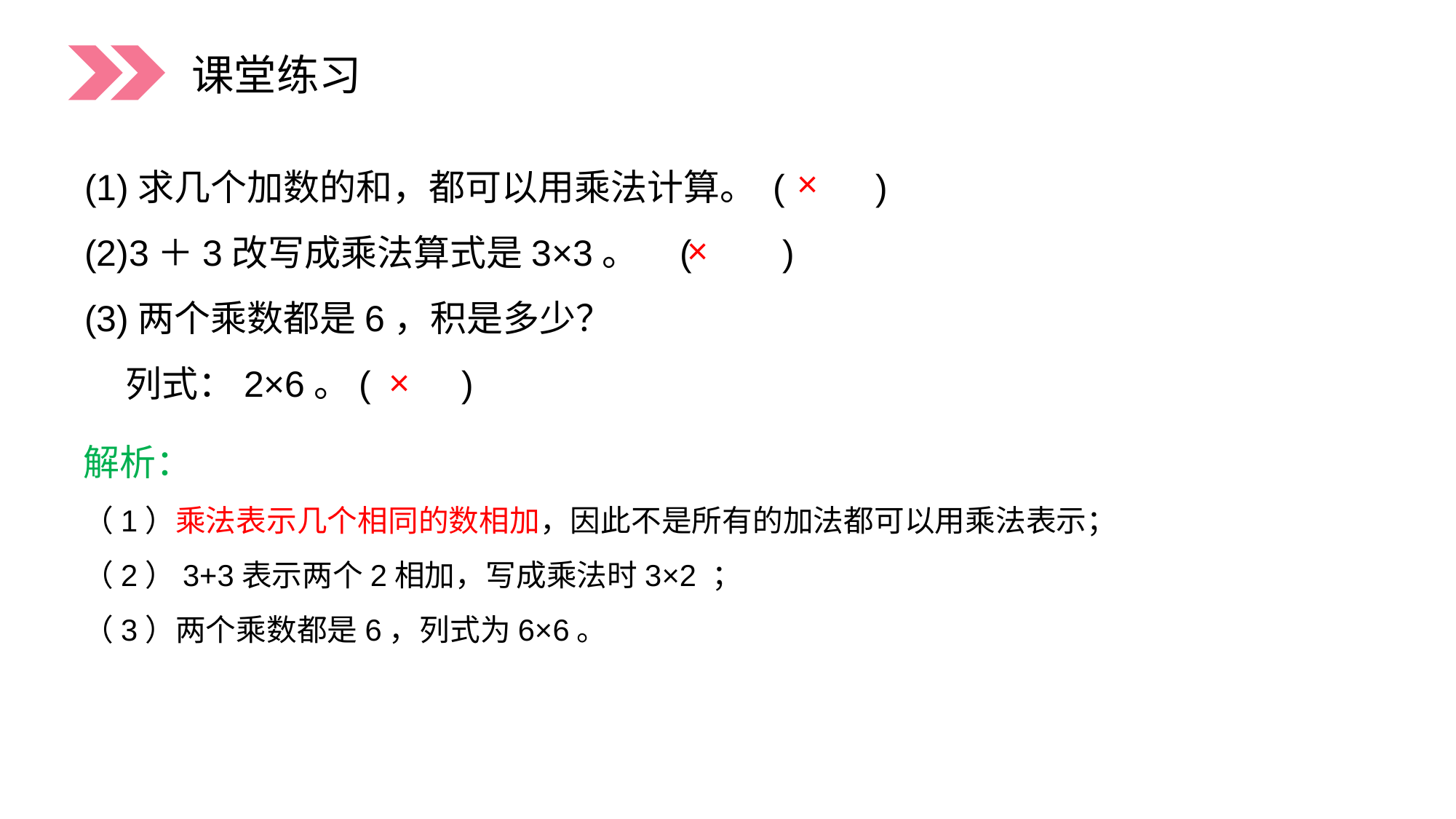

课堂练习
(1)求几个加数的和，都可以用乘法计算。 (　　)
(2)3＋3改写成乘法算式是3×3。    (　　)
(3)两个乘数都是6，积是多少？
    列式：2×6。(　　)
×
×
×
解析：
（1）乘法表示几个相同的数相加，因此不是所有的加法都可以用乘法表示；
（2）3+3表示两个2相加，写成乘法时3×2 ；
（3）两个乘数都是6，列式为6×6。